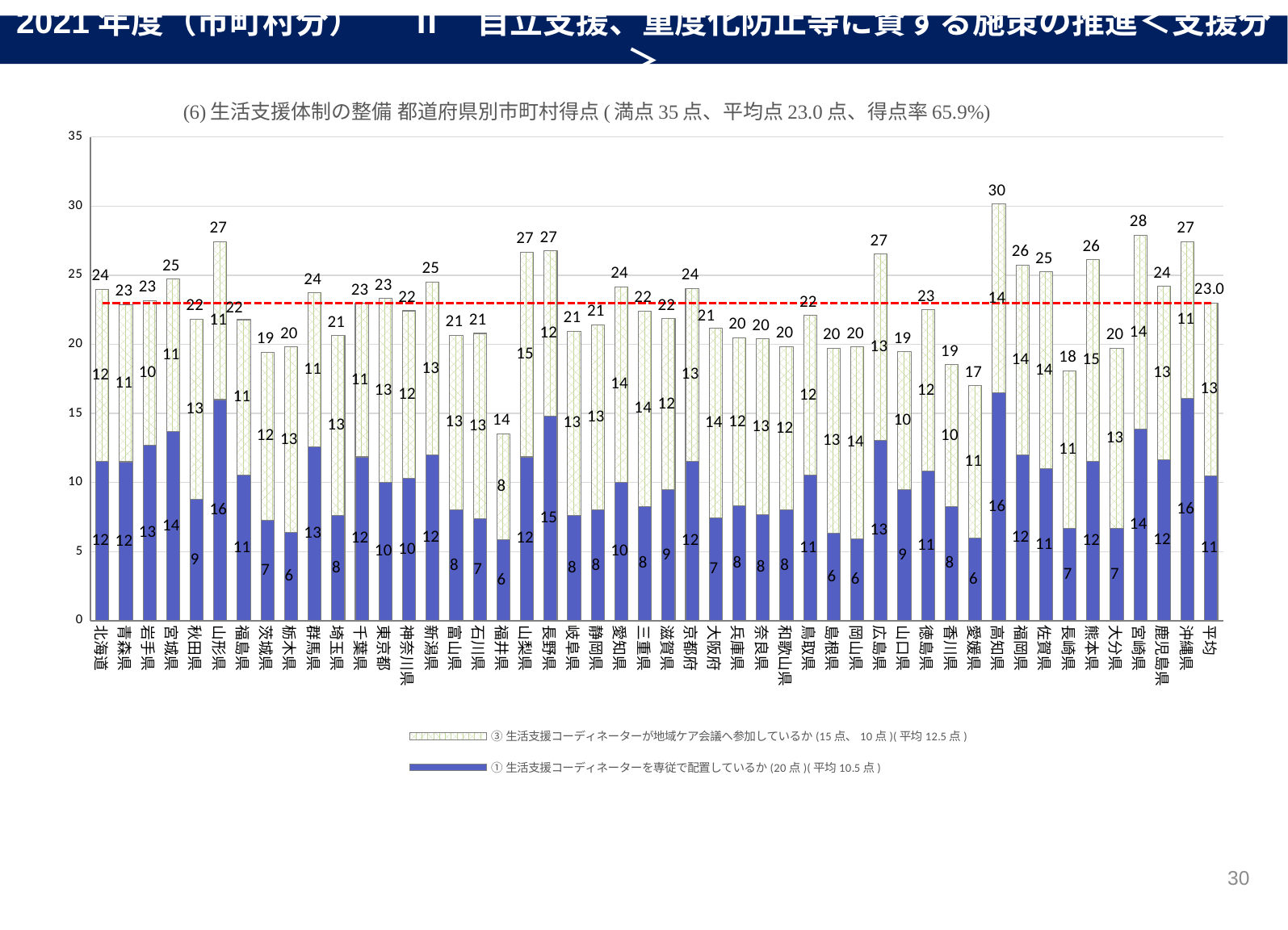

2021年度（市町村分） 　 Ⅱ　自立支援、重度化防止等に資する施策の推進＜支援分＞

### Chart

| Category | ①生活支援コーディネーターを専従で配置しているか(20点)(平均10.5点) | ③生活支援コーディネーターが地域ケア会議へ参加しているか(15点、10点)(平均12.5点) | 合計 | 平均 |
|---|---|---|---|---|
| 北海道 | 11.508379888268156 | 12.486033519553073 | 23.99441340782123 | 23.0 |
| 青森県 | 11.5 | 11.375 | 22.875 | 23.0 |
| 岩手県 | 12.727272727272727 | 10.454545454545455 | 23.181818181818183 | 23.0 |
| 宮城県 | 13.714285714285714 | 11.0 | 24.714285714285715 | 23.0 |
| 秋田県 | 8.8 | 13.0 | 21.8 | 23.0 |
| 山形県 | 16.0 | 11.428571428571429 | 27.428571428571427 | 23.0 |
| 福島県 | 10.508474576271187 | 11.271186440677965 | 21.779661016949152 | 23.0 |
| 茨城県 | 7.2727272727272725 | 12.159090909090908 | 19.431818181818183 | 23.0 |
| 栃木県 | 6.4 | 13.4 | 19.8 | 23.0 |
| 群馬県 | 12.571428571428571 | 11.142857142857142 | 23.714285714285715 | 23.0 |
| 埼玉県 | 7.619047619047619 | 13.015873015873016 | 20.634920634920636 | 23.0 |
| 千葉県 | 11.851851851851851 | 11.11111111111111 | 22.962962962962962 | 23.0 |
| 東京都 | 10.0 | 13.306451612903226 | 23.306451612903224 | 23.0 |
| 神奈川県 | 10.303030303030303 | 12.121212121212121 | 22.424242424242426 | 23.0 |
| 新潟県 | 12.0 | 12.5 | 24.5 | 23.0 |
| 富山県 | 8.0 | 12.666666666666666 | 20.666666666666668 | 23.0 |
| 石川県 | 7.368421052631579 | 13.421052631578947 | 20.789473684210527 | 23.0 |
| 福井県 | 5.882352941176471 | 7.647058823529412 | 13.529411764705882 | 23.0 |
| 山梨県 | 11.851851851851851 | 14.814814814814815 | 26.666666666666668 | 23.0 |
| 長野県 | 14.805194805194805 | 11.948051948051948 | 26.753246753246753 | 23.0 |
| 岐阜県 | 7.619047619047619 | 13.333333333333334 | 20.952380952380953 | 23.0 |
| 静岡県 | 8.0 | 13.428571428571429 | 21.428571428571427 | 23.0 |
| 愛知県 | 10.0 | 14.166666666666666 | 24.166666666666668 | 23.0 |
| 三重県 | 8.275862068965518 | 14.137931034482758 | 22.413793103448278 | 23.0 |
| 滋賀県 | 9.473684210526315 | 12.368421052631579 | 21.842105263157894 | 23.0 |
| 京都府 | 11.538461538461538 | 12.5 | 24.03846153846154 | 23.0 |
| 大阪府 | 7.441860465116279 | 13.720930232558139 | 21.162790697674417 | 23.0 |
| 兵庫県 | 8.292682926829269 | 12.195121951219512 | 20.48780487804878 | 23.0 |
| 奈良県 | 7.6923076923076925 | 12.692307692307692 | 20.384615384615383 | 23.0 |
| 和歌山県 | 8.0 | 11.833333333333334 | 19.833333333333332 | 23.0 |
| 鳥取県 | 10.526315789473685 | 11.578947368421053 | 22.105263157894736 | 23.0 |
| 島根県 | 6.315789473684211 | 13.421052631578947 | 19.736842105263158 | 23.0 |
| 岡山県 | 5.925925925925926 | 13.88888888888889 | 19.814814814814813 | 23.0 |
| 広島県 | 13.043478260869565 | 13.478260869565217 | 26.52173913043478 | 23.0 |
| 山口県 | 9.473684210526315 | 10.0 | 19.473684210526315 | 23.0 |
| 徳島県 | 10.833333333333334 | 11.666666666666666 | 22.5 | 23.0 |
| 香川県 | 8.235294117647058 | 10.294117647058824 | 18.529411764705884 | 23.0 |
| 愛媛県 | 6.0 | 11.0 | 17.0 | 23.0 |
| 高知県 | 16.470588235294116 | 13.676470588235293 | 30.147058823529413 | 23.0 |
| 福岡県 | 12.0 | 13.75 | 25.75 | 23.0 |
| 佐賀県 | 11.0 | 14.25 | 25.25 | 23.0 |
| 長崎県 | 6.666666666666667 | 11.428571428571429 | 18.095238095238095 | 23.0 |
| 熊本県 | 11.555555555555555 | 14.555555555555555 | 26.11111111111111 | 23.0 |
| 大分県 | 6.666666666666667 | 13.055555555555555 | 19.72222222222222 | 23.0 |
| 宮崎県 | 13.846153846153847 | 14.038461538461538 | 27.884615384615383 | 23.0 |
| 鹿児島県 | 11.627906976744185 | 12.55813953488372 | 24.186046511627907 | 23.0 |
| 沖縄県 | 16.097560975609756 | 11.341463414634147 | 27.4390243902439 | 23.0 |
| 平均 | 10.5 | 12.5 | 23.0 | 23.0 |
30